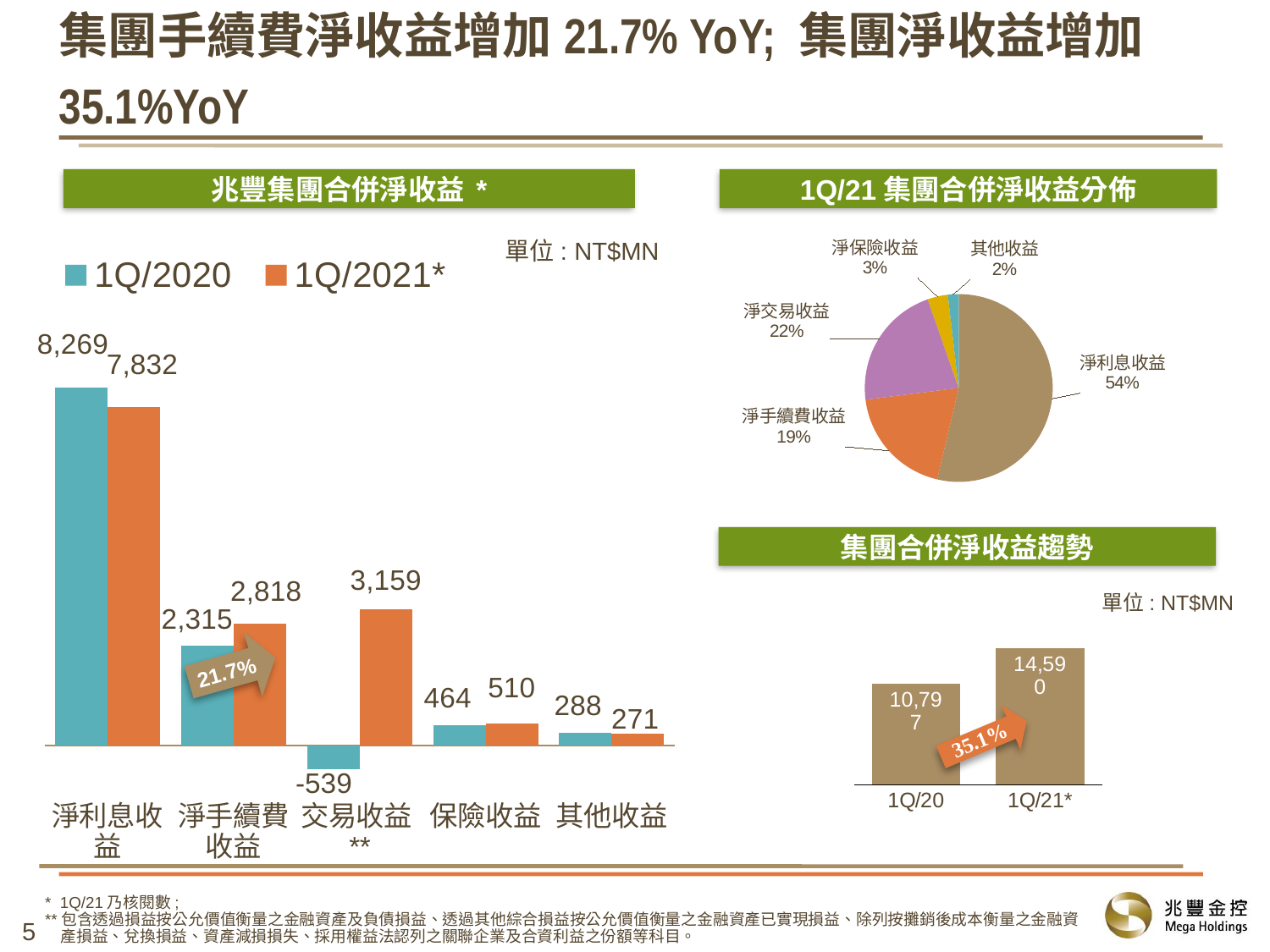

# 集團手續費淨收益增加21.7% YoY; 集團淨收益增加35.1%YoY
兆豐集團合併淨收益 *
1Q/21集團合併淨收益分佈

### Chart

| Category | 1Q/2021* |
|---|---|
| 淨利息收益 | 7832.0 |
| 淨手續費收益 | 2818.0 |
| 淨交易收益 | 3159.0 |
| 淨保險收益 | 510.0 |
| 其他收益 | 271.0 |

### Chart

| Category | 1Q/2020 | 1Q/2021* |
|---|---|---|
| 淨利息收益 | 8269.0 | 7832.0 |
| 淨手續費收益 | 2315.0 | 2818.0 |
| 交易收益** | -539.0 | 3159.0 |
| 保險收益 | 464.0 | 510.0 |
| 其他收益 | 288.0 | 271.0 |
單位: NT$MN
集團合併淨收益趨勢
單位: NT$MN

### Chart

| Category |  |
|---|---|
| 1Q/20 | 10797.0 |
| 1Q/21* | 14590.0 |
21.7%
*  1Q/21乃核閱數;
**包含透過損益按公允價值衡量之金融資產及負債損益、透過其他綜合損益按公允價值衡量之金融資產已實現損益、除列按攤銷後成本衡量之金融資產損益、兌換損益、資產減損損失、採用權益法認列之關聯企業及合資利益之份額等科目。